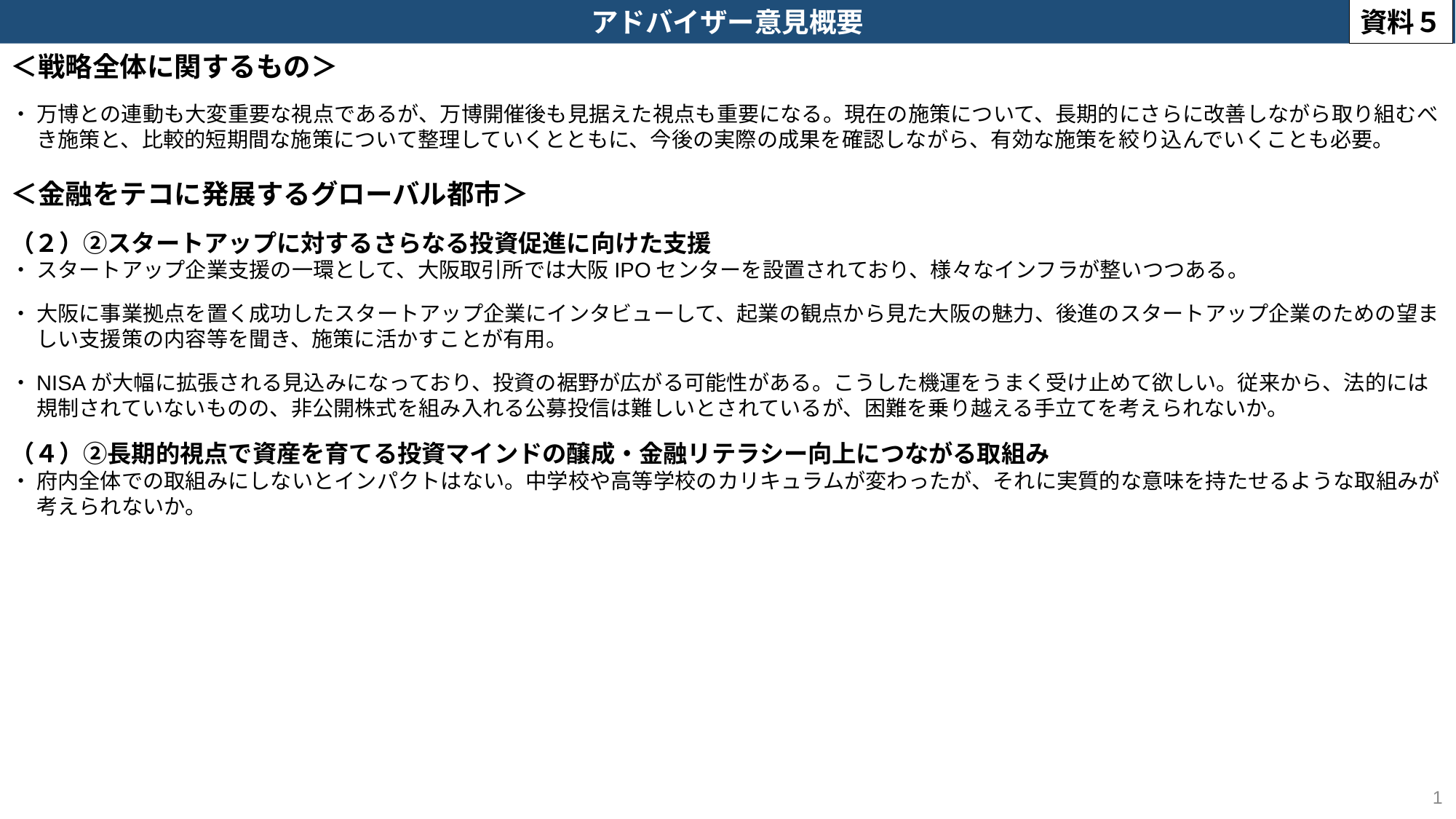

資料５
アドバイザー意見概要
＜戦略全体に関するもの＞

・	万博との連動も大変重要な視点であるが、万博開催後も見据えた視点も重要になる。現在の施策について、長期的にさらに改善しながら取り組むべき施策と、比較的短期間な施策について整理していくとともに、今後の実際の成果を確認しながら、有効な施策を絞り込んでいくことも必要。

＜金融をテコに発展するグローバル都市＞

（２）②スタートアップに対するさらなる投資促進に向けた支援
・	スタートアップ企業支援の一環として、大阪取引所では大阪IPOセンターを設置されており、様々なインフラが整いつつある。

・	大阪に事業拠点を置く成功したスタートアップ企業にインタビューして、起業の観点から見た大阪の魅力、後進のスタートアップ企業のための望ましい支援策の内容等を聞き、施策に活かすことが有用。

・	NISAが大幅に拡張される見込みになっており、投資の裾野が広がる可能性がある。こうした機運をうまく受け止めて欲しい。従来から、法的には規制されていないものの、非公開株式を組み入れる公募投信は難しいとされているが、困難を乗り越える手立てを考えられないか。

（４）②長期的視点で資産を育てる投資マインドの醸成・金融リテラシー向上につながる取組み
・	府内全体での取組みにしないとインパクトはない。中学校や高等学校のカリキュラムが変わったが、それに実質的な意味を持たせるような取組みが考えられないか。

1